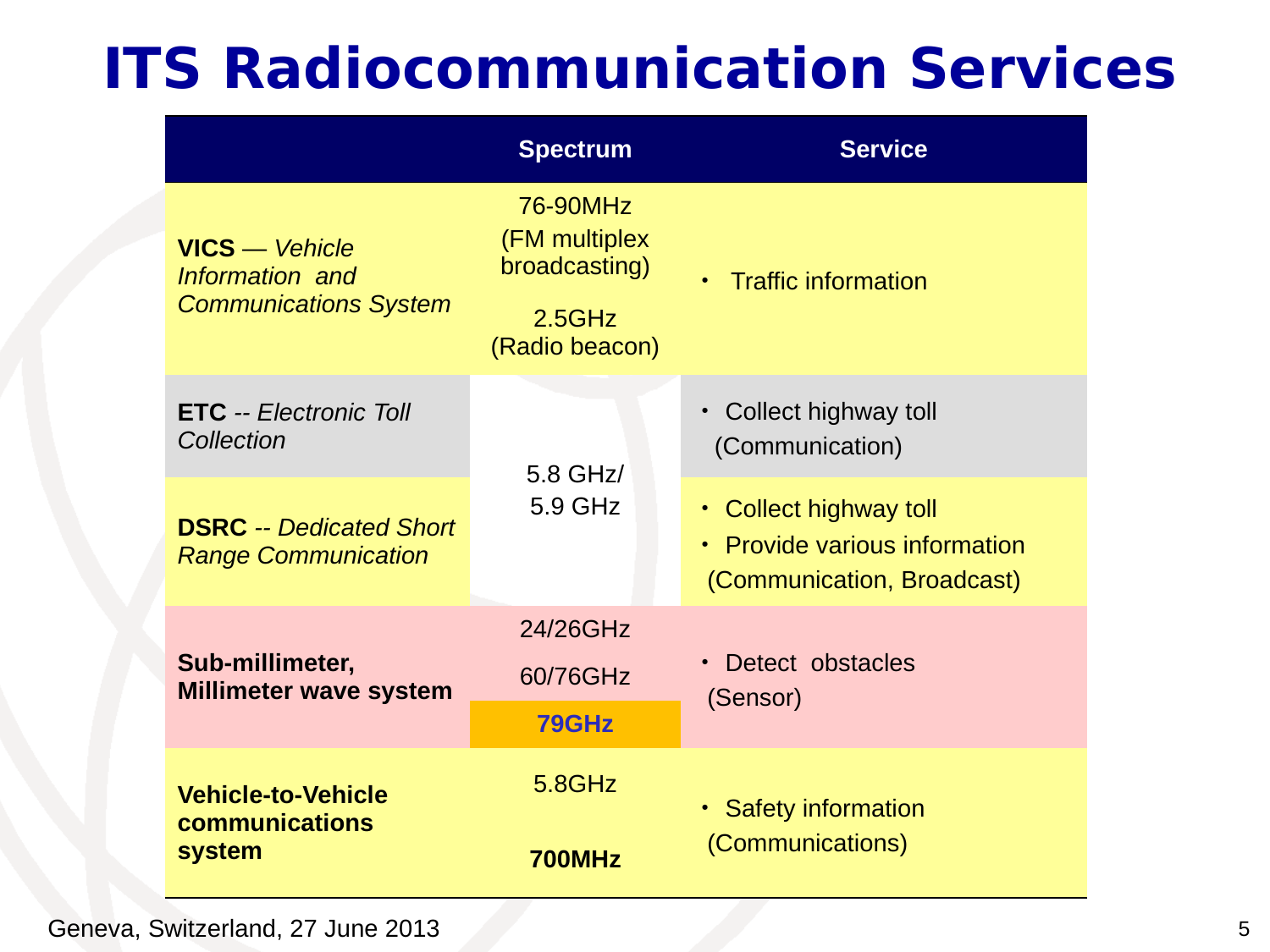

ITS Radiocommunication Services
|  | Spectrum | Service |
| --- | --- | --- |
| VICS — Vehicle Information and Communications System | 76-90MHz (FM multiplex broadcasting) | ・ Traffic information |
|  | 2.5GHz (Radio beacon) |  |
| ETC -- Electronic Toll Collection | 5.8 GHz/ 5.9 GHz | ・Collect highway toll (Communication) |
| DSRC -- Dedicated Short Range Communication |  | ・Collect highway toll ・Provide various information (Communication, Broadcast) |
| Sub-millimeter, Millimeter wave system | 24/26GHz | ・Detect obstacles (Sensor) |
|  | 60/76GHz |  |
|  | 79GHz |  |
| Vehicle-to-Vehicle communications system | 5.8GHz | ・Safety information (Communications) |
|  | 700MHz |  |
Geneva, Switzerland, 27 June 2013
5